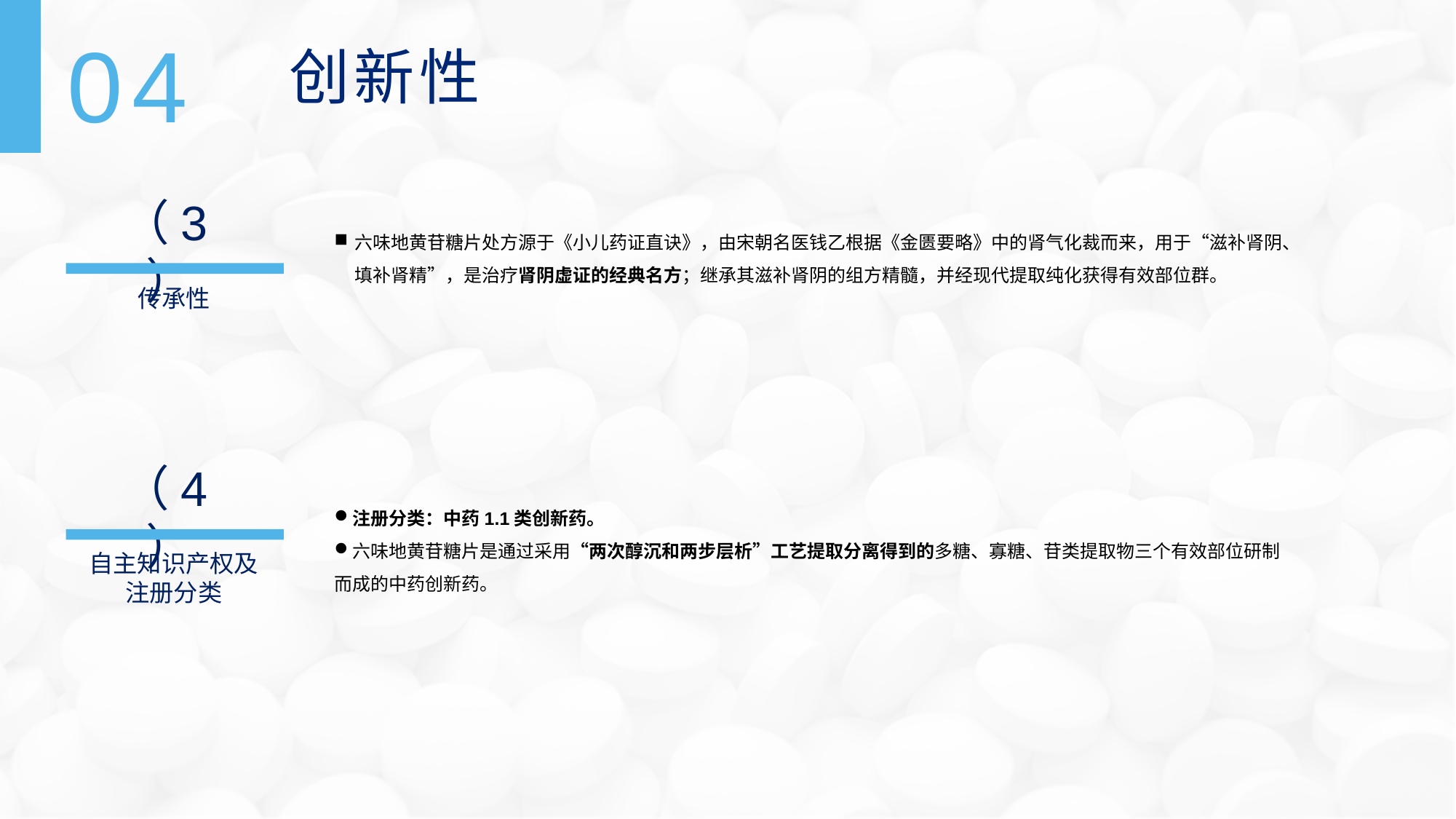

04
创新性
（3）
六味地黄苷糖片处方源于《小儿药证直诀》，由宋朝名医钱乙根据《金匮要略》中的肾气化裁而来，用于“滋补肾阴、填补肾精”，是治疗肾阴虚证的经典名方；继承其滋补肾阴的组方精髓，并经现代提取纯化获得有效部位群。

传承性
（4）
注册分类：中药1.1类创新药。
六味地黄苷糖片是通过采用“两次醇沉和两步层析”工艺提取分离得到的多糖、寡糖、苷类提取物三个有效部位研制而成的中药创新药。

自主知识产权及
注册分类
11